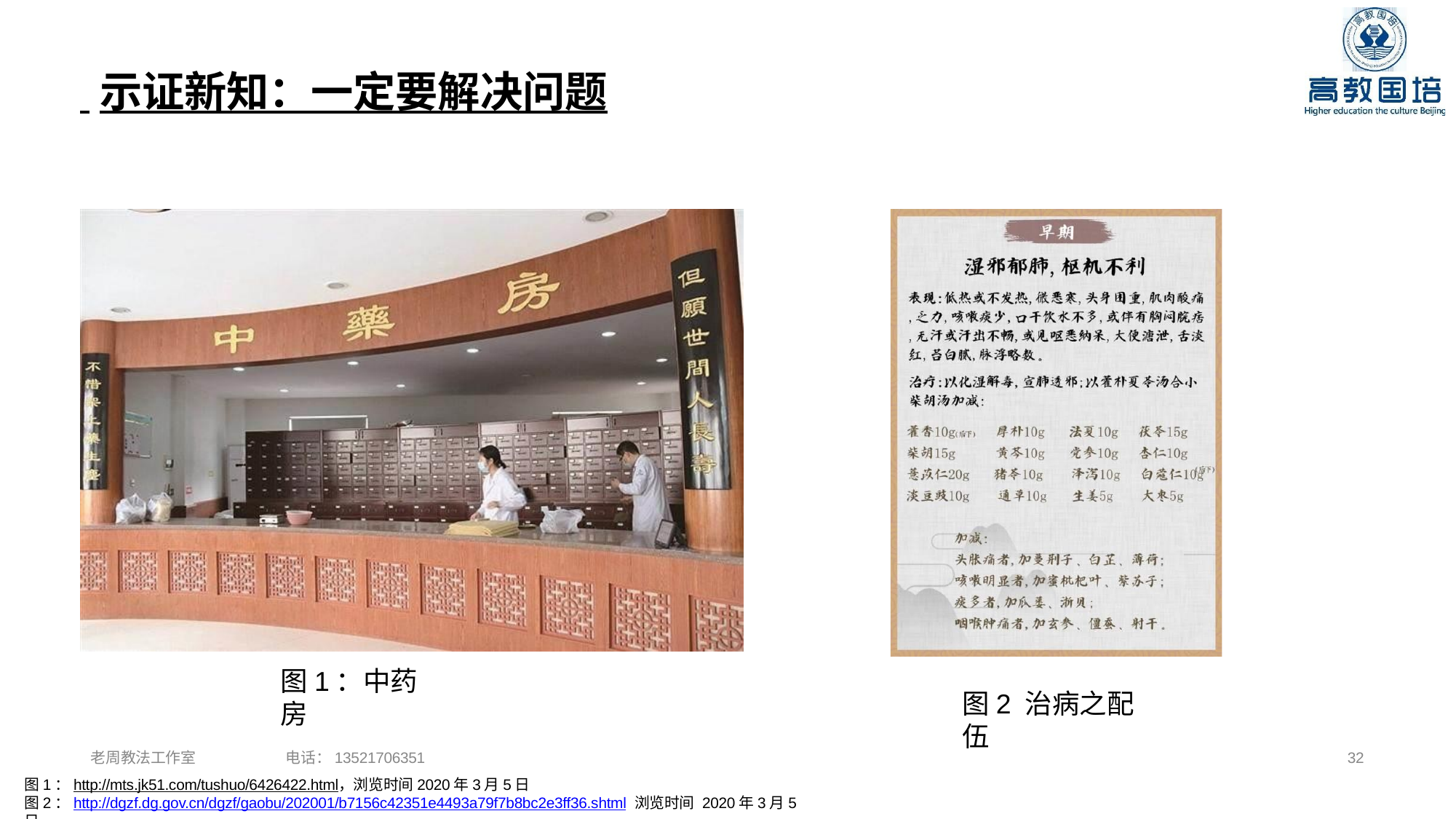

# 示证新知：一定要解决问题

图1：中药房
图2 治病之配伍
老周教法工作室	电话：13521706351
图1：http://mts.jk51.com/tushuo/6426422.html，浏览时间2020年3月5日
图2：http://dgzf.dg.gov.cn/dgzf/gaobu/202001/b7156c42351e4493a79f7b8bc2e3ff36.shtml 浏览时间 2020年3月5日
32